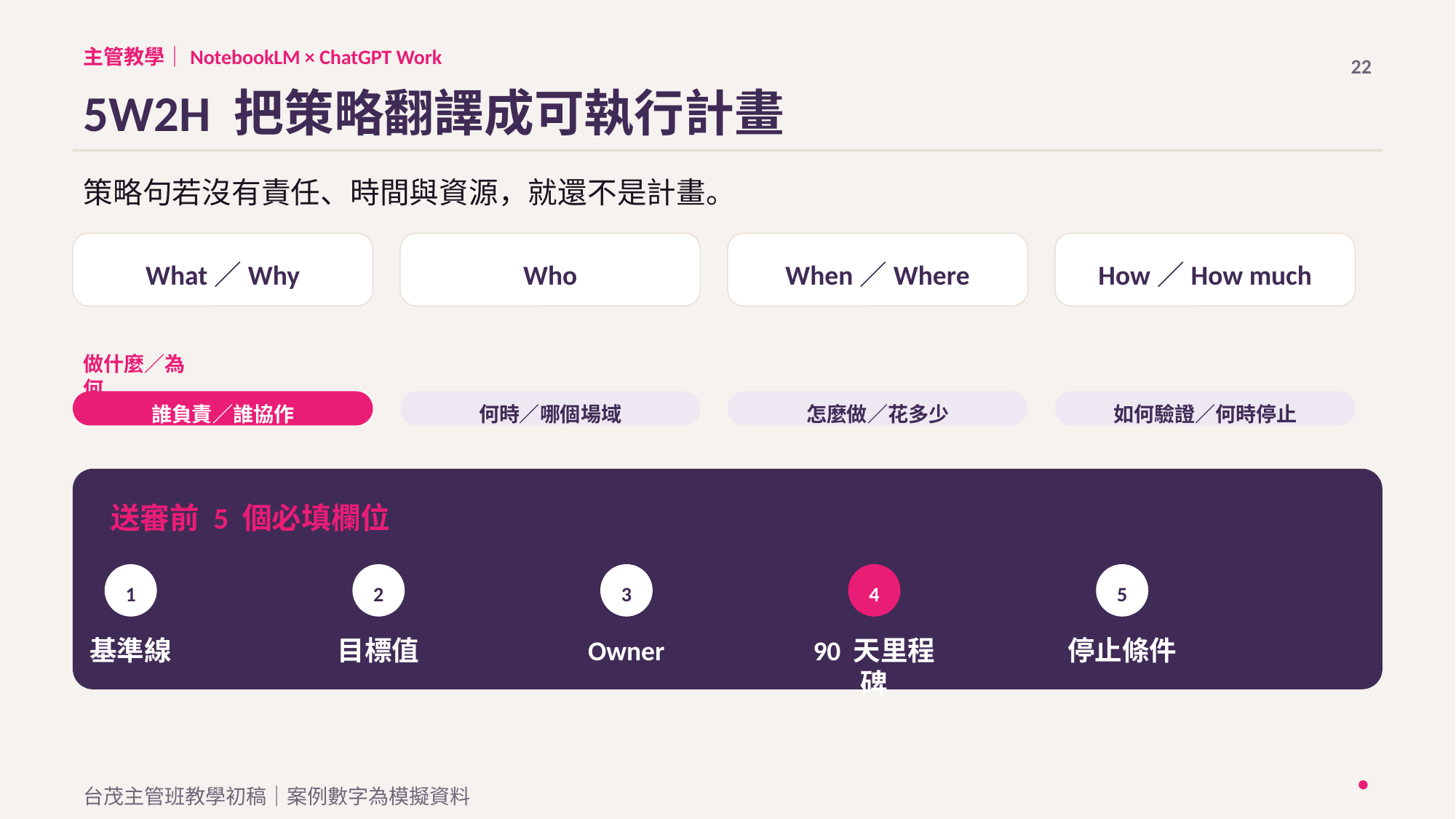

主管教學｜NotebookLM × ChatGPT Work
22
5W2H 把策略翻譯成可執行計畫

策略句若沒有責任、時間與資源，就還不是計畫。

What／Why
Who
When／Where
How／How much
做什麼／為何

誰負責／誰協作
何時／哪個場域
怎麼做／花多少
如何驗證／何時停止

送審前 5 個必填欄位

1
2
3
4
5
基準線
目標值
Owner
90 天里程碑
停止條件
台茂主管班教學初稿｜案例數字為模擬資料